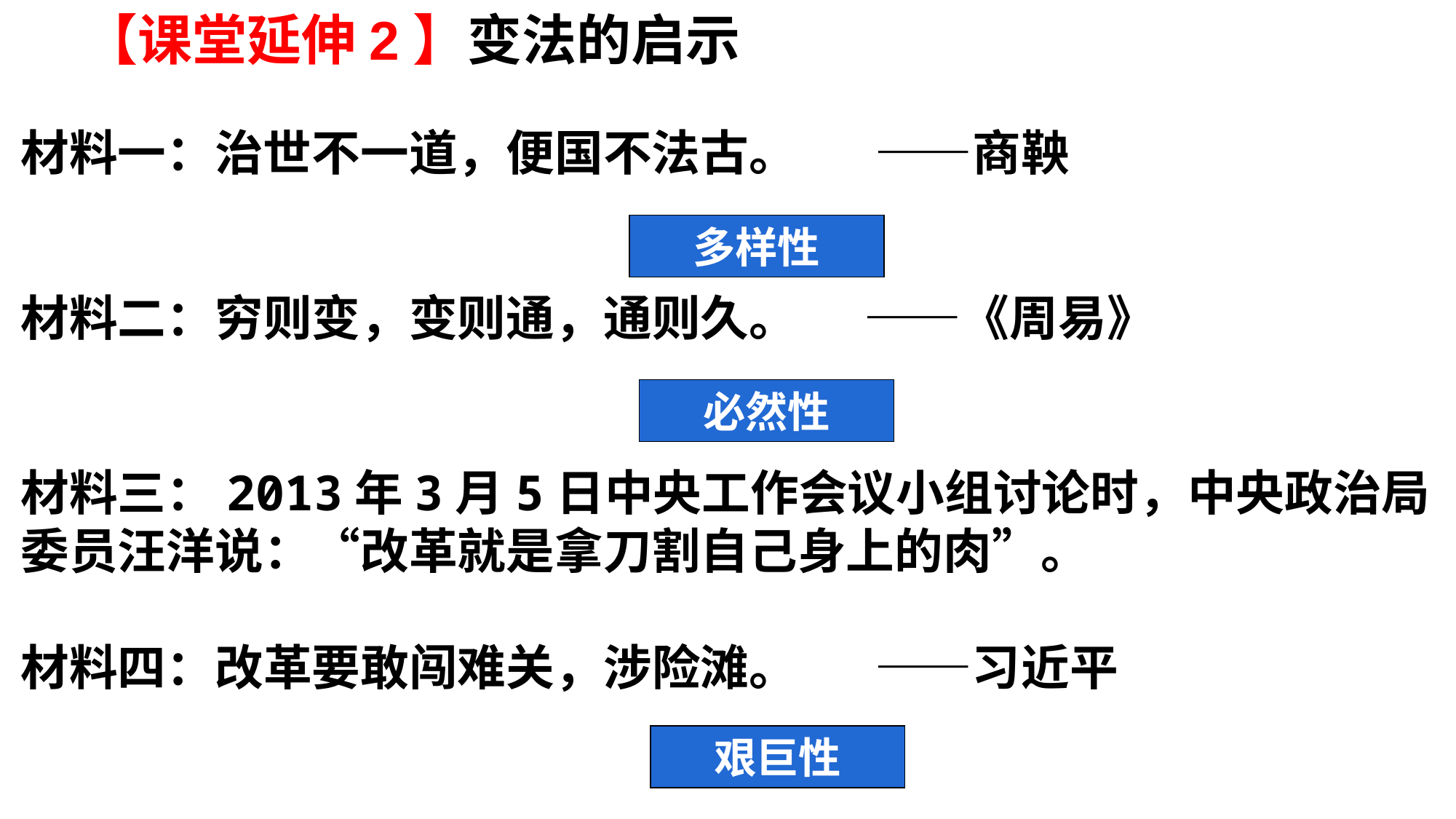

【课堂延伸2】变法的启示
材料一：治世不一道，便国不法古。       ——商鞅

材料二：穷则变，变则通，通则久。      ——《周易》

材料三：2013年3月5日中央工作会议小组讨论时，中央政治局委员汪洋说：“改革就是拿刀割自己身上的肉”。

材料四：改革要敢闯难关，涉险滩。       ——习近平

多样性
必然性
艰巨性